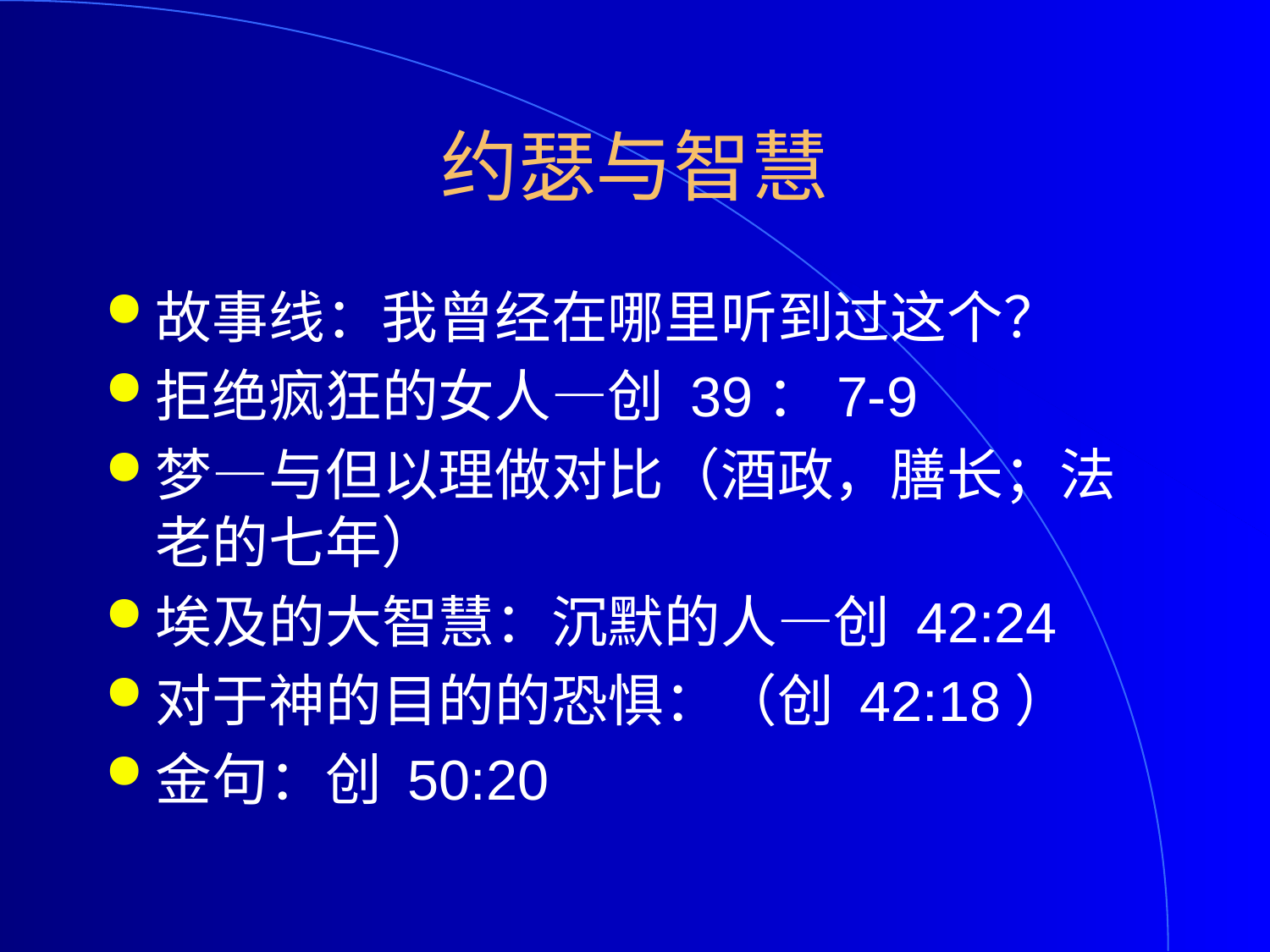

# 约瑟与智慧
故事线：我曾经在哪里听到过这个？
拒绝疯狂的女人—创 39：7-9
梦—与但以理做对比（酒政，膳长；法老的七年）
埃及的大智慧：沉默的人—创 42:24
对于神的目的的恐惧：（创 42:18）
金句：创 50:20